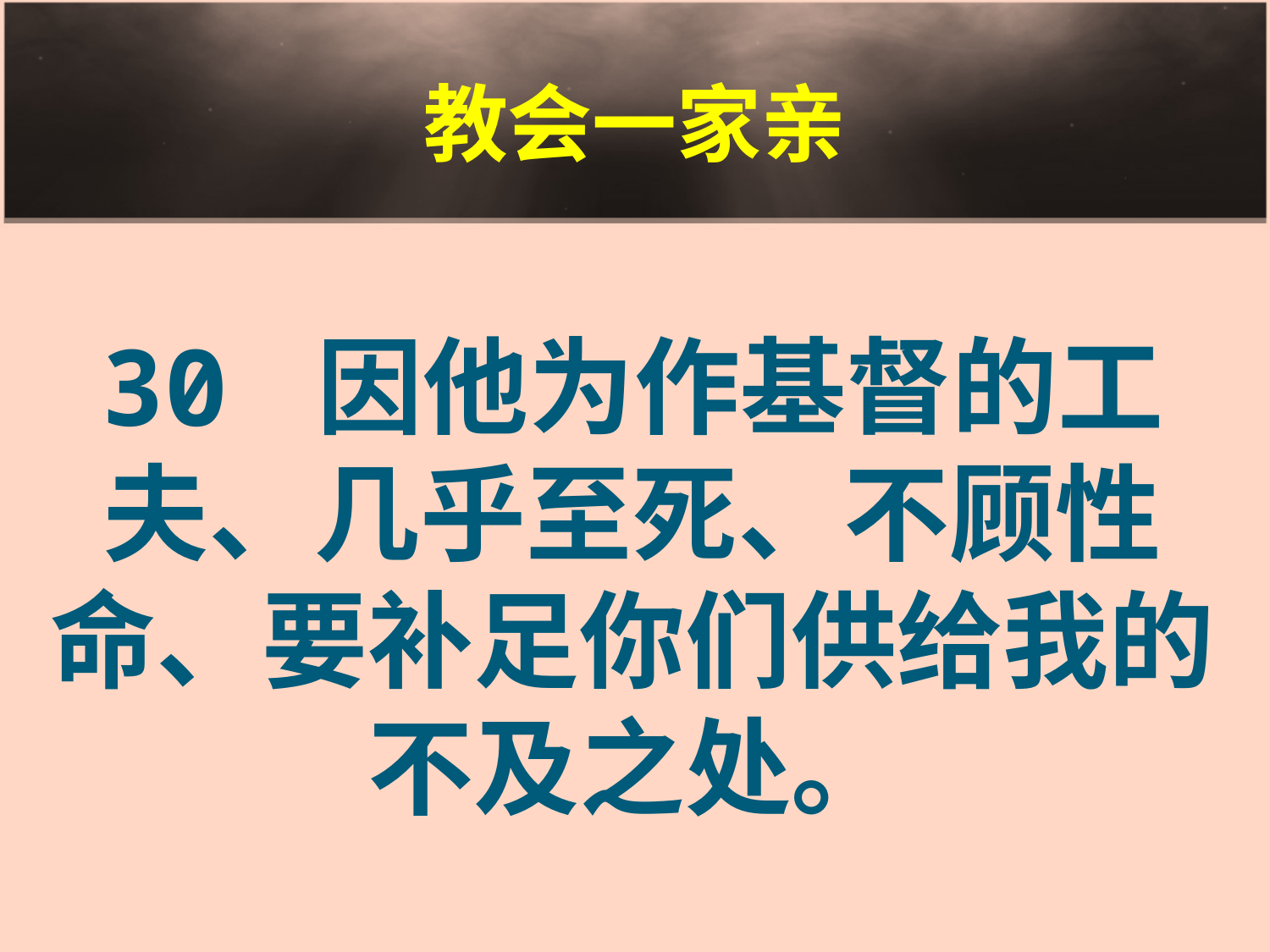

教会一家亲
30 因他为作基督的工夫、几乎至死、不顾性命、要补足你们供给我的不及之处。